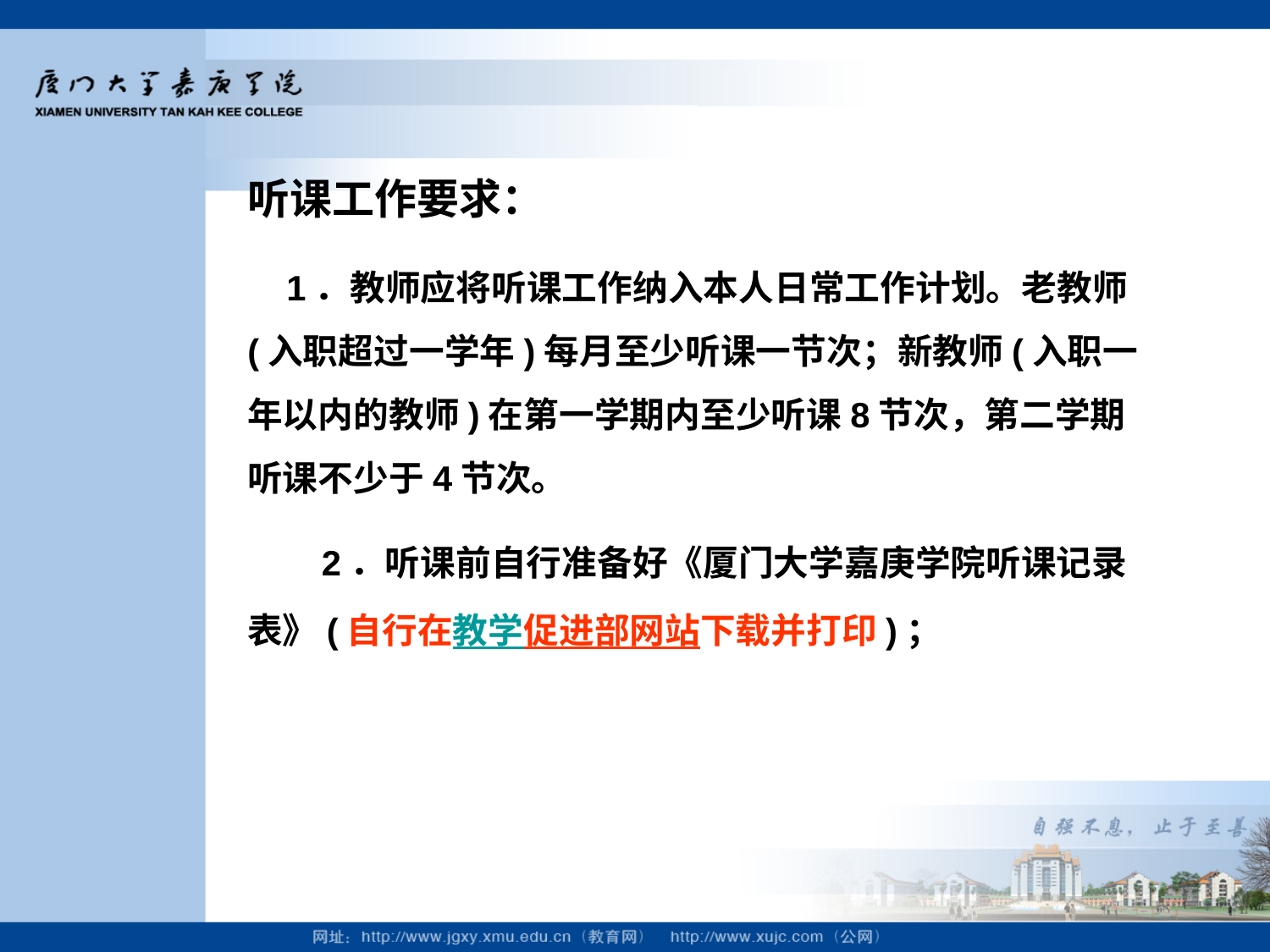

听课工作要求：
    1．教师应将听课工作纳入本人日常工作计划。老教师(入职超过一学年)每月至少听课一节次；新教师(入职一年以内的教师)在第一学期内至少听课8节次，第二学期听课不少于4节次。
2．听课前自行准备好《厦门大学嘉庚学院听课记录表》(自行在教学促进部网站下载并打印)；